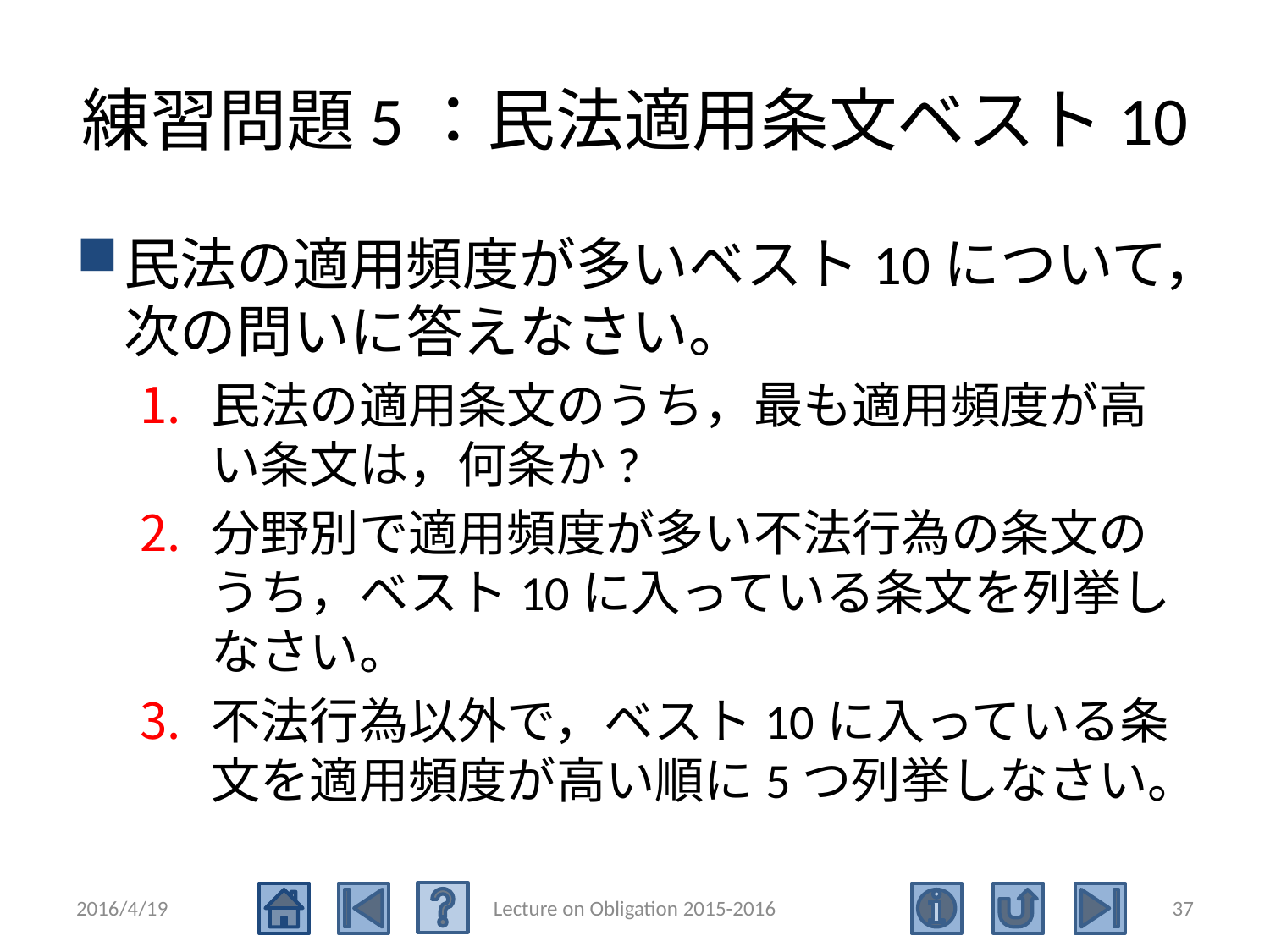

# 練習問題5：民法適用条文ベスト10
民法の適用頻度が多いベスト10について，次の問いに答えなさい。
民法の適用条文のうち，最も適用頻度が高い条文は，何条か?
分野別で適用頻度が多い不法行為の条文のうち，ベスト10に入っている条文を列挙しなさい。
不法行為以外で，ベスト10に入っている条文を適用頻度が高い順に5つ列挙しなさい。
2016/4/19
Lecture on Obligation 2015-2016
37